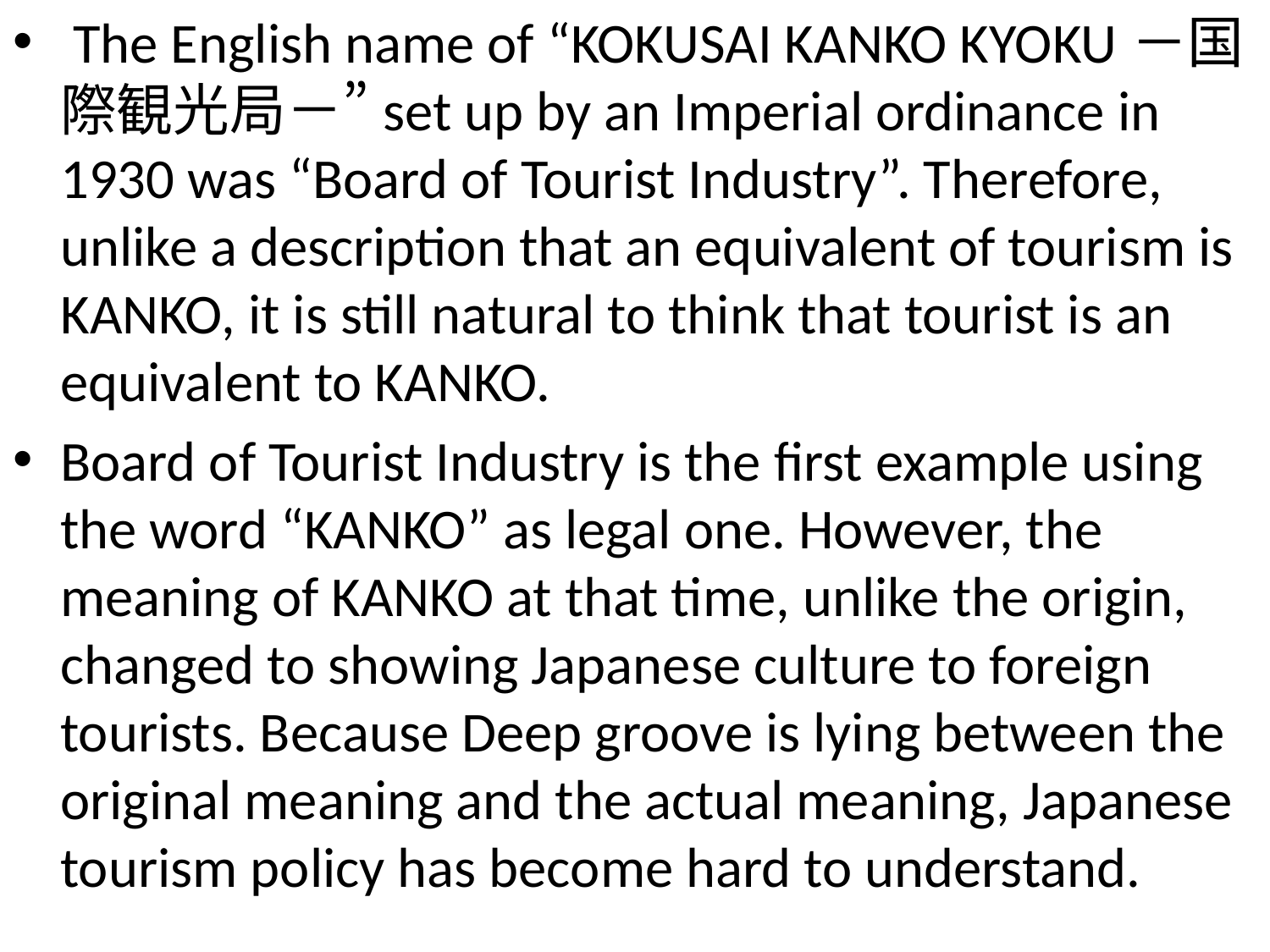

The English name of “KOKUSAI KANKO KYOKU－国際観光局－”set up by an Imperial ordinance in 1930 was “Board of Tourist Industry”. Therefore, unlike a description that an equivalent of tourism is KANKO, it is still natural to think that tourist is an equivalent to KANKO.
Board of Tourist Industry is the first example using the word “KANKO” as legal one. However, the meaning of KANKO at that time, unlike the origin, changed to showing Japanese culture to foreign tourists. Because Deep groove is lying between the original meaning and the actual meaning, Japanese tourism policy has become hard to understand.